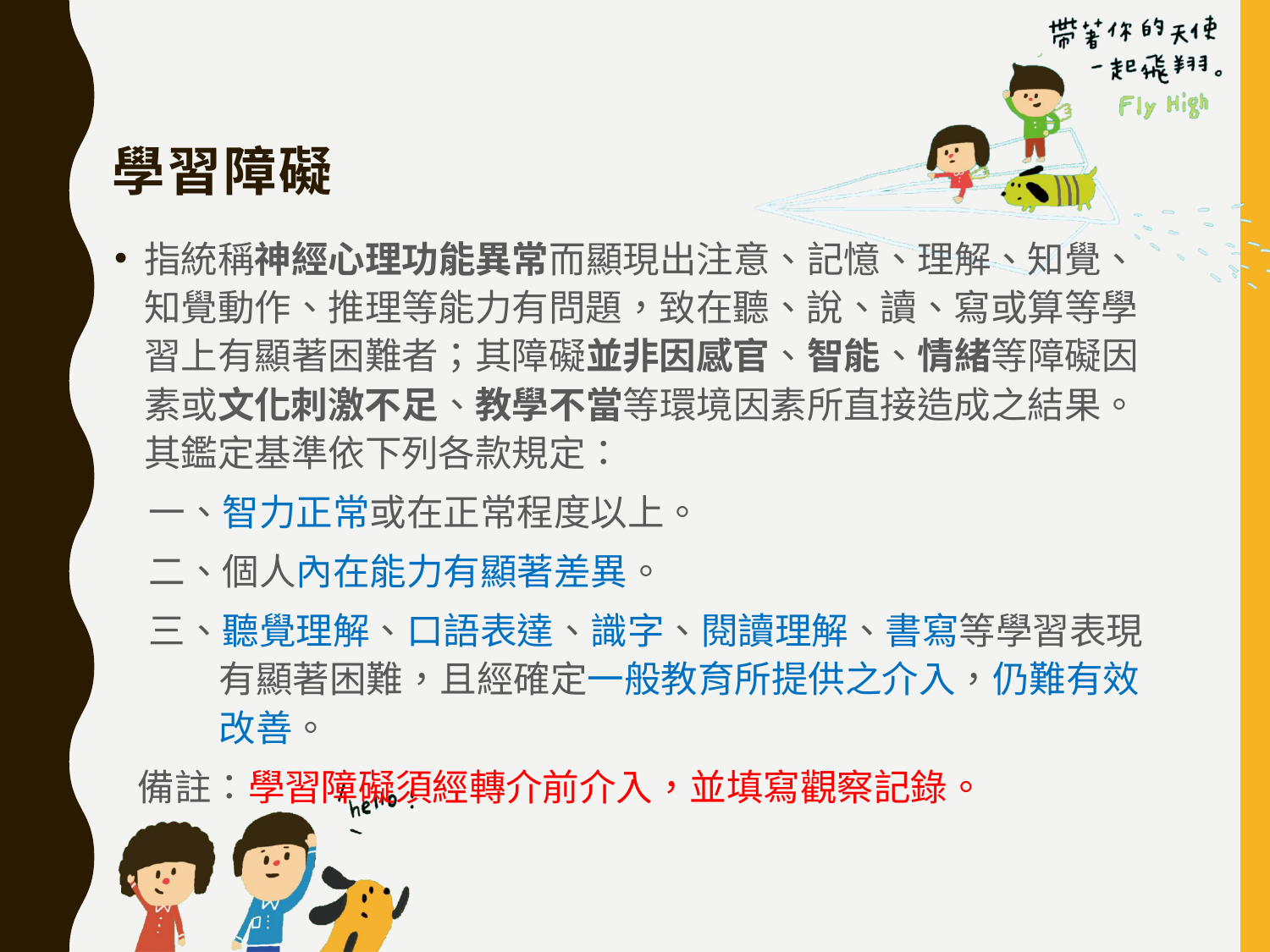

# 學習障礙
指統稱神經心理功能異常而顯現出注意、記憶、理解、知覺、知覺動作、推理等能力有問題，致在聽、說、讀、寫或算等學習上有顯著困難者；其障礙並非因感官、智能、情緒等障礙因素或文化刺激不足、教學不當等環境因素所直接造成之結果。其鑑定基準依下列各款規定：
一、智力正常或在正常程度以上。
二、個人內在能力有顯著差異。
三、聽覺理解、口語表達、識字、閱讀理解、書寫等學習表現有顯著困難，且經確定一般教育所提供之介入，仍難有效改善。
備註：學習障礙須經轉介前介入，並填寫觀察記錄。